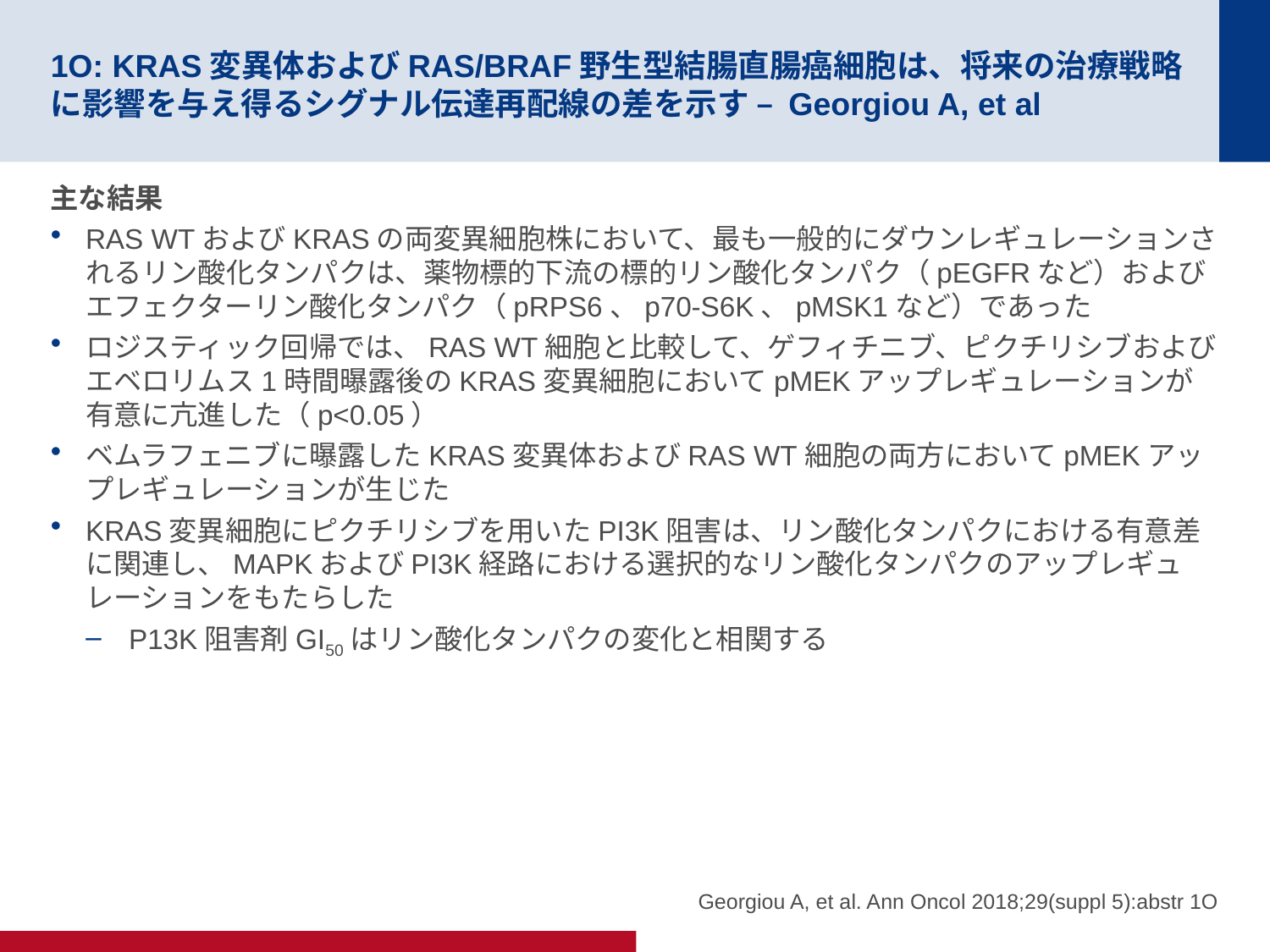

# 1O: KRAS変異体およびRAS/BRAF野生型結腸直腸癌細胞は、将来の治療戦略に影響を与え得るシグナル伝達再配線の差を示す – Georgiou A, et al
主な結果
RAS WTおよびKRASの両変異細胞株において、最も一般的にダウンレギュレーションされるリン酸化タンパクは、薬物標的下流の標的リン酸化タンパク（pEGFRなど）およびエフェクターリン酸化タンパク（pRPS6、p70-S6K、pMSK1など）であった
ロジスティック回帰では、RAS WT細胞と比較して、ゲフィチニブ、ピクチリシブおよびエベロリムス1時間曝露後のKRAS変異細胞においてpMEKアップレギュレーションが有意に亢進した（p<0.05）
ベムラフェニブに曝露したKRAS変異体およびRAS WT細胞の両方においてpMEKアップレギュレーションが生じた
KRAS変異細胞にピクチリシブを用いたPI3K阻害は、リン酸化タンパクにおける有意差に関連し、MAPKおよびPI3K経路における選択的なリン酸化タンパクのアップレギュレーションをもたらした
P13K阻害剤GI50はリン酸化タンパクの変化と相関する
Georgiou A, et al. Ann Oncol 2018;29(suppl 5):abstr 1O